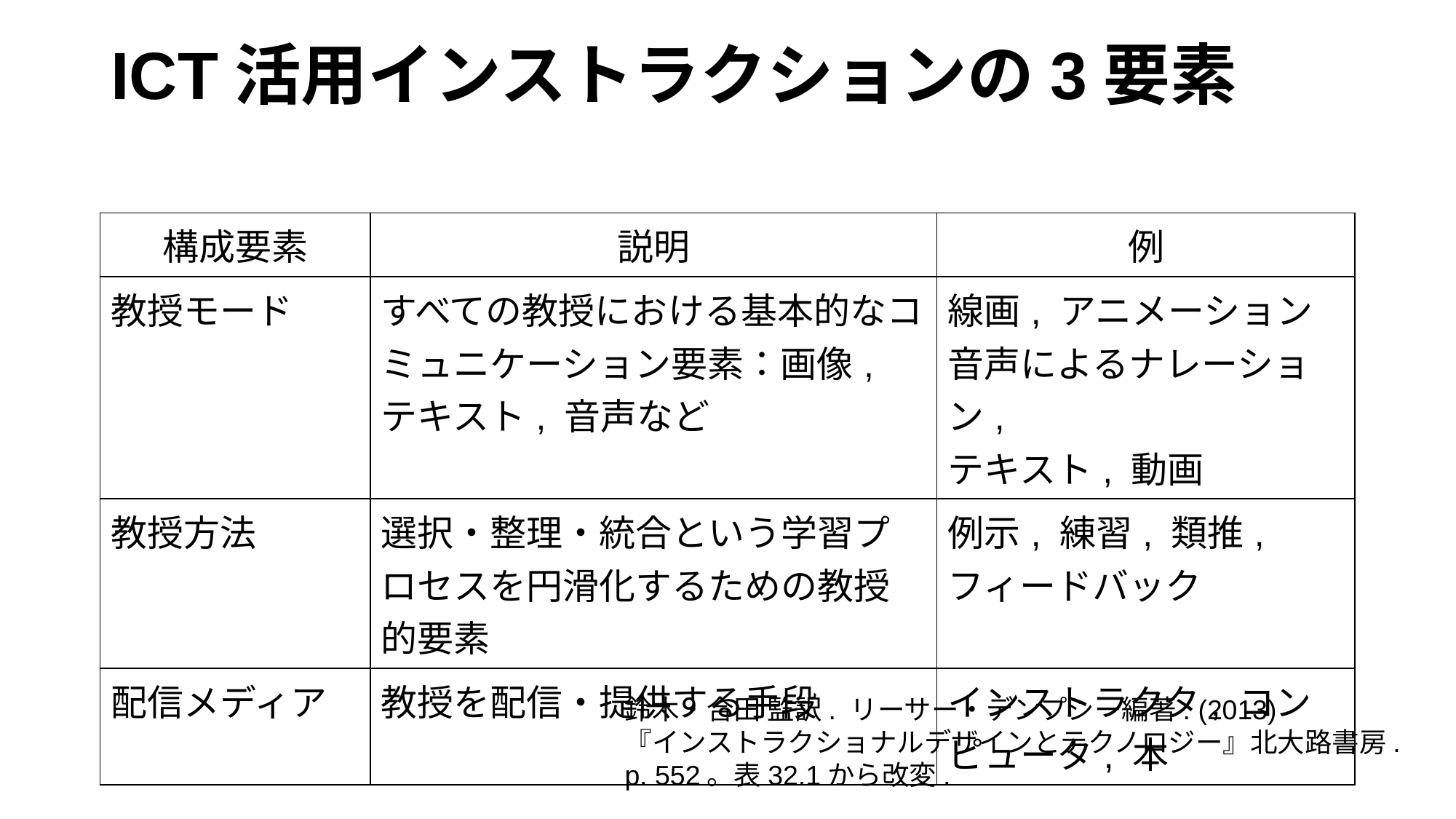

# ICT活用インストラクションの3要素
| 構成要素 | 説明 | 例 |
| --- | --- | --- |
| 教授モード | すべての教授における基本的なコミュニケーション要素：画像, テキスト, 音声など | 線画, アニメーション 音声によるナレーション, テキスト, 動画 |
| 教授方法 | 選択・整理・統合という学習プロセスを円滑化するための教授的要素 | 例示, 練習, 類推, フィードバック |
| 配信メディア | 教授を配信・提供する手段 | インストラクタ, コンピュータ, 本 |
鈴木・合田 監訳. リーサー・デンプシー編著. (2013)
『インストラクショナルデザインとテクノロジー』北大路書房.
p. 552。表32.1から改変.